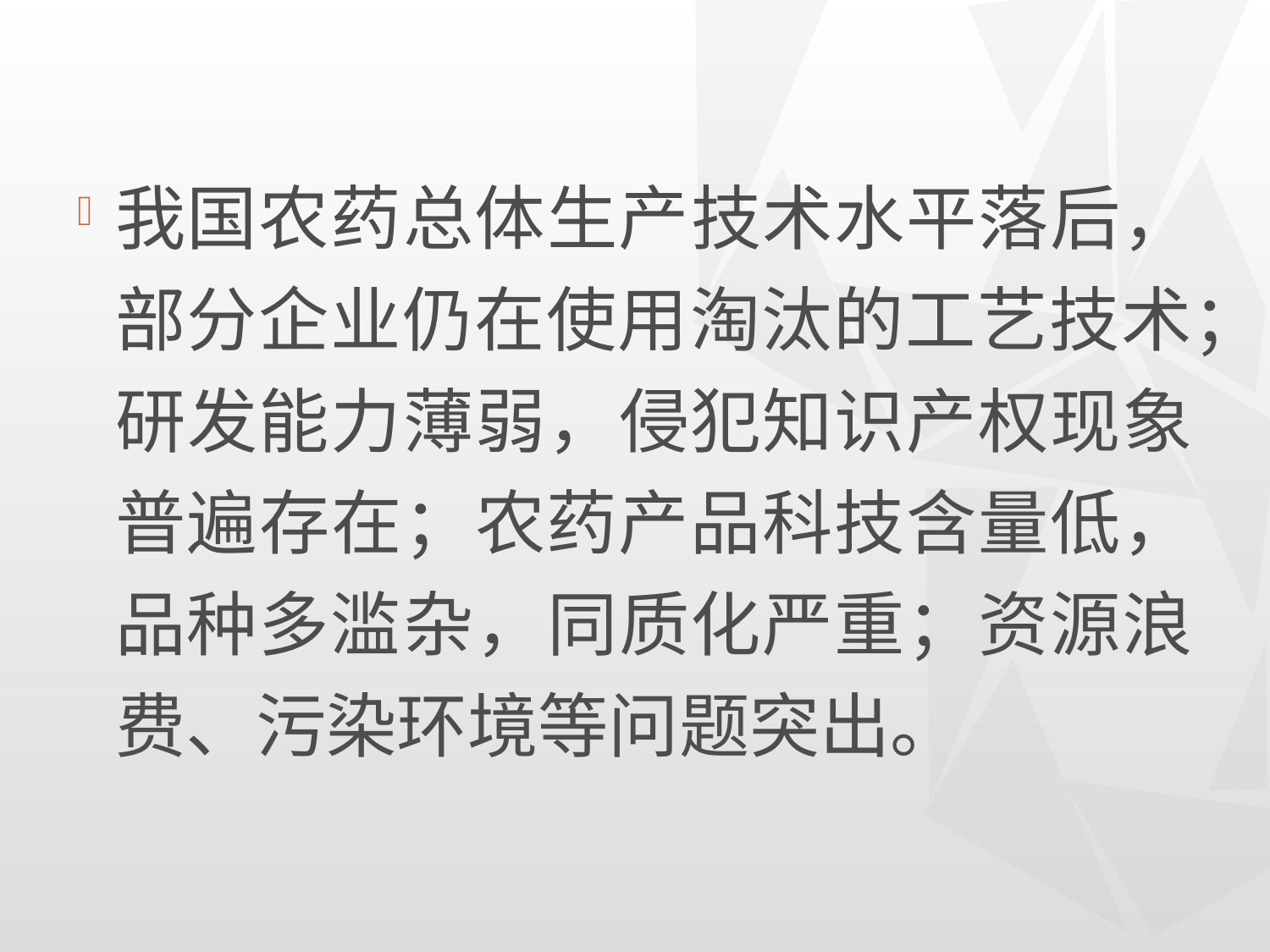

我国农药总体生产技术水平落后，部分企业仍在使用淘汰的工艺技术；研发能力薄弱，侵犯知识产权现象普遍存在；农药产品科技含量低，品种多滥杂，同质化严重；资源浪费、污染环境等问题突出。